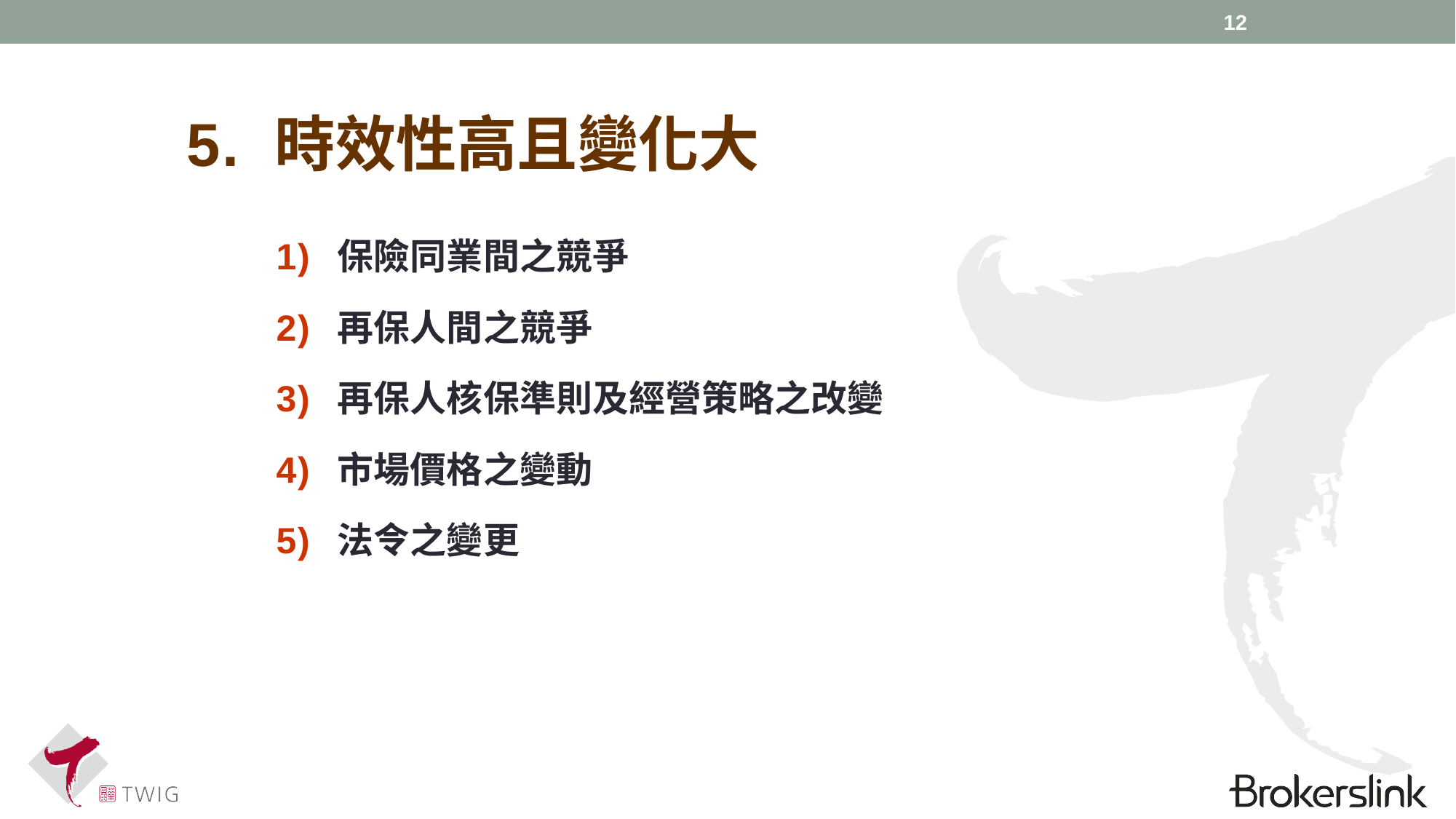

12
時效性高且變化大
保險同業間之競爭
再保人間之競爭
再保人核保準則及經營策略之改變
市場價格之變動
法令之變更